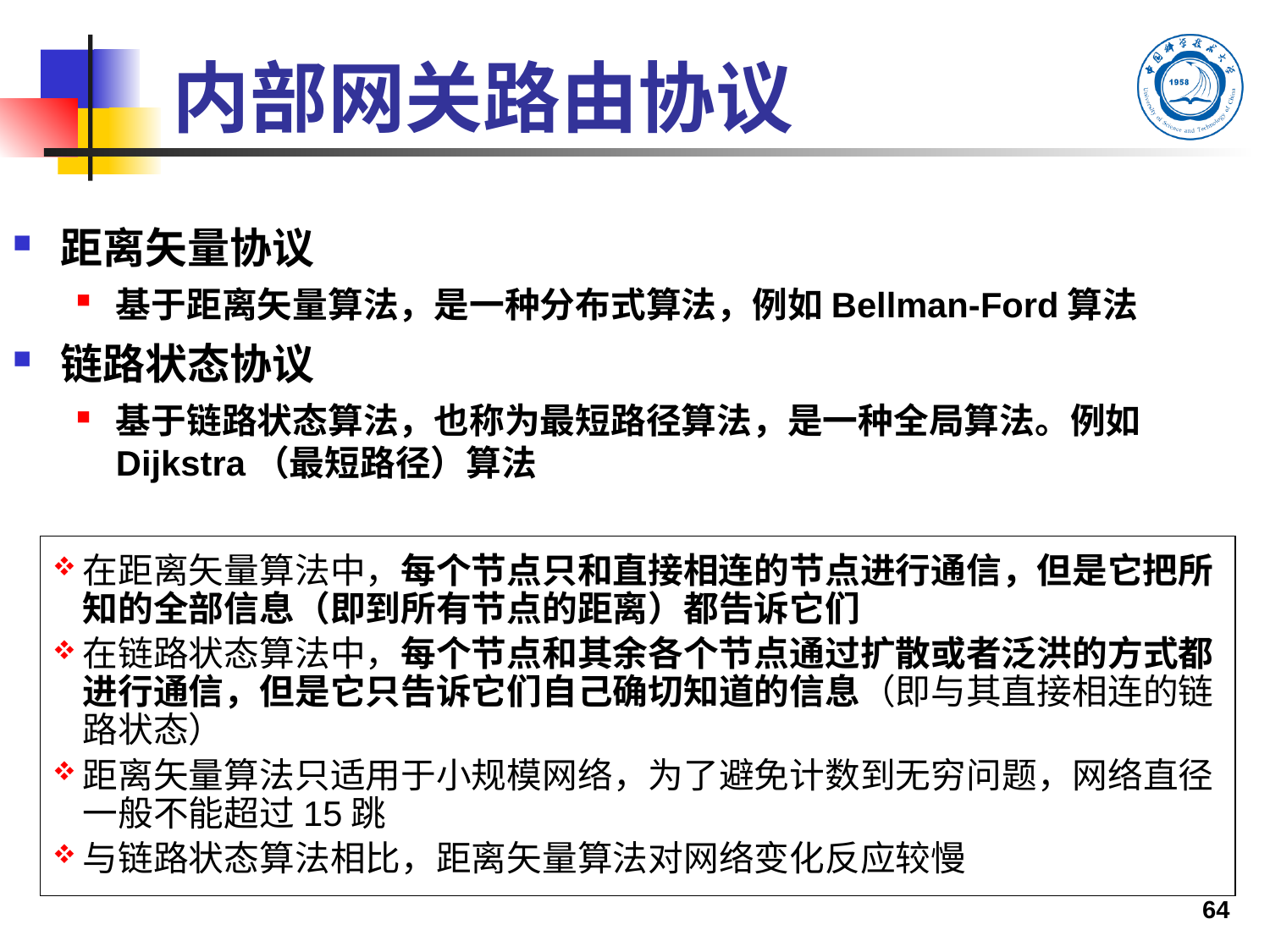

# 内部网关路由协议
距离矢量协议
基于距离矢量算法，是一种分布式算法，例如Bellman-Ford算法
链路状态协议
基于链路状态算法，也称为最短路径算法，是一种全局算法。例如Dijkstra（最短路径）算法
在距离矢量算法中，每个节点只和直接相连的节点进行通信，但是它把所知的全部信息（即到所有节点的距离）都告诉它们
在链路状态算法中，每个节点和其余各个节点通过扩散或者泛洪的方式都进行通信，但是它只告诉它们自己确切知道的信息（即与其直接相连的链路状态）
距离矢量算法只适用于小规模网络，为了避免计数到无穷问题，网络直径一般不能超过15跳
与链路状态算法相比，距离矢量算法对网络变化反应较慢
64